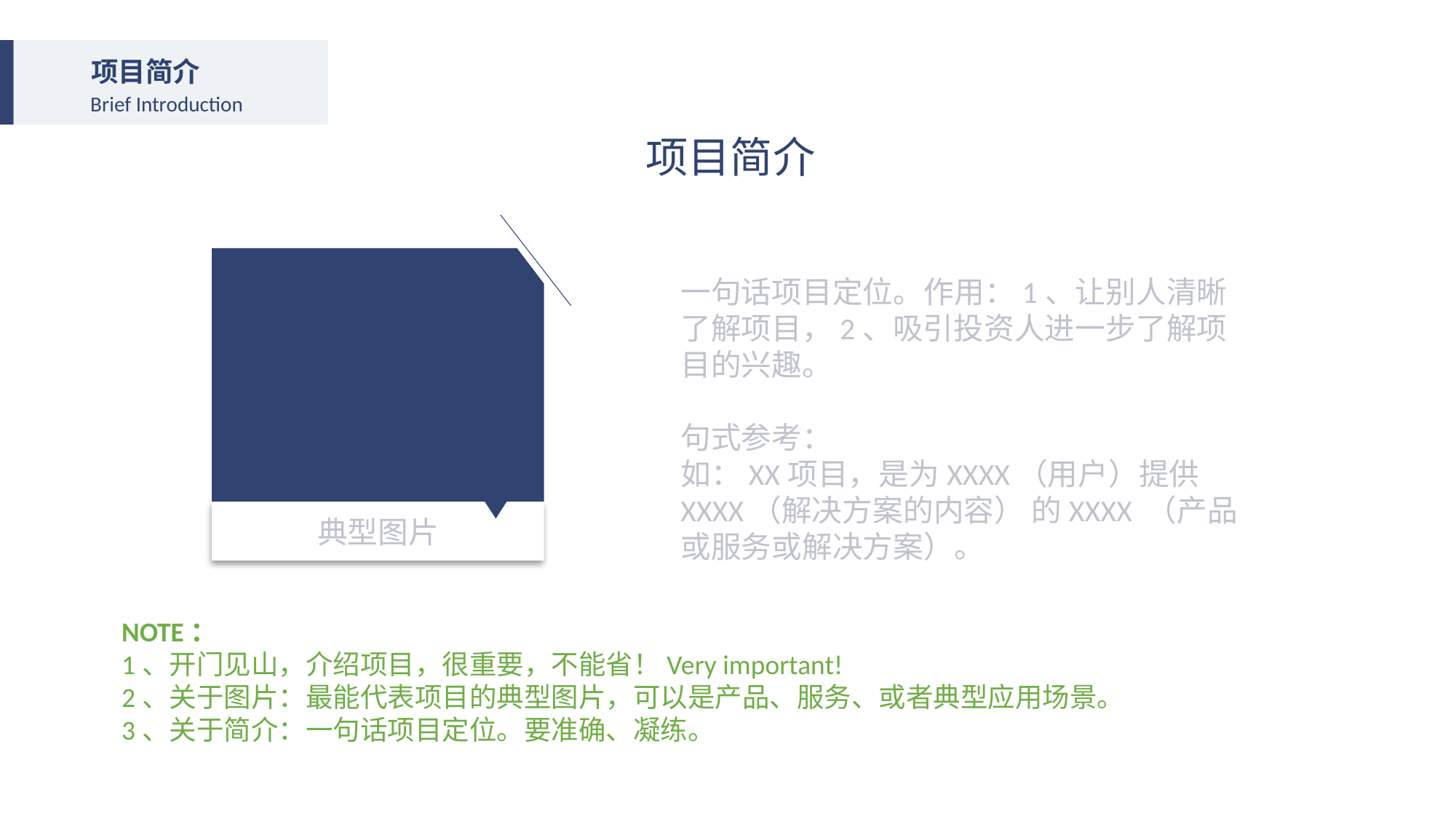

项目简介
Brief Introduction
项目简介

典型图片

一句话项目定位。作用：1、让别人清晰了解项目，2、吸引投资人进一步了解项目的兴趣。

句式参考：
如：XX项目，是为XXXX（用户）提供XXXX（解决方案的内容） 的XXXX （产品或服务或解决方案）。
NOTE：
1、开门见山，介绍项目，很重要，不能省！Very important!
2、关于图片：最能代表项目的典型图片，可以是产品、服务、或者典型应用场景。
3、关于简介：一句话项目定位。要准确、凝练。